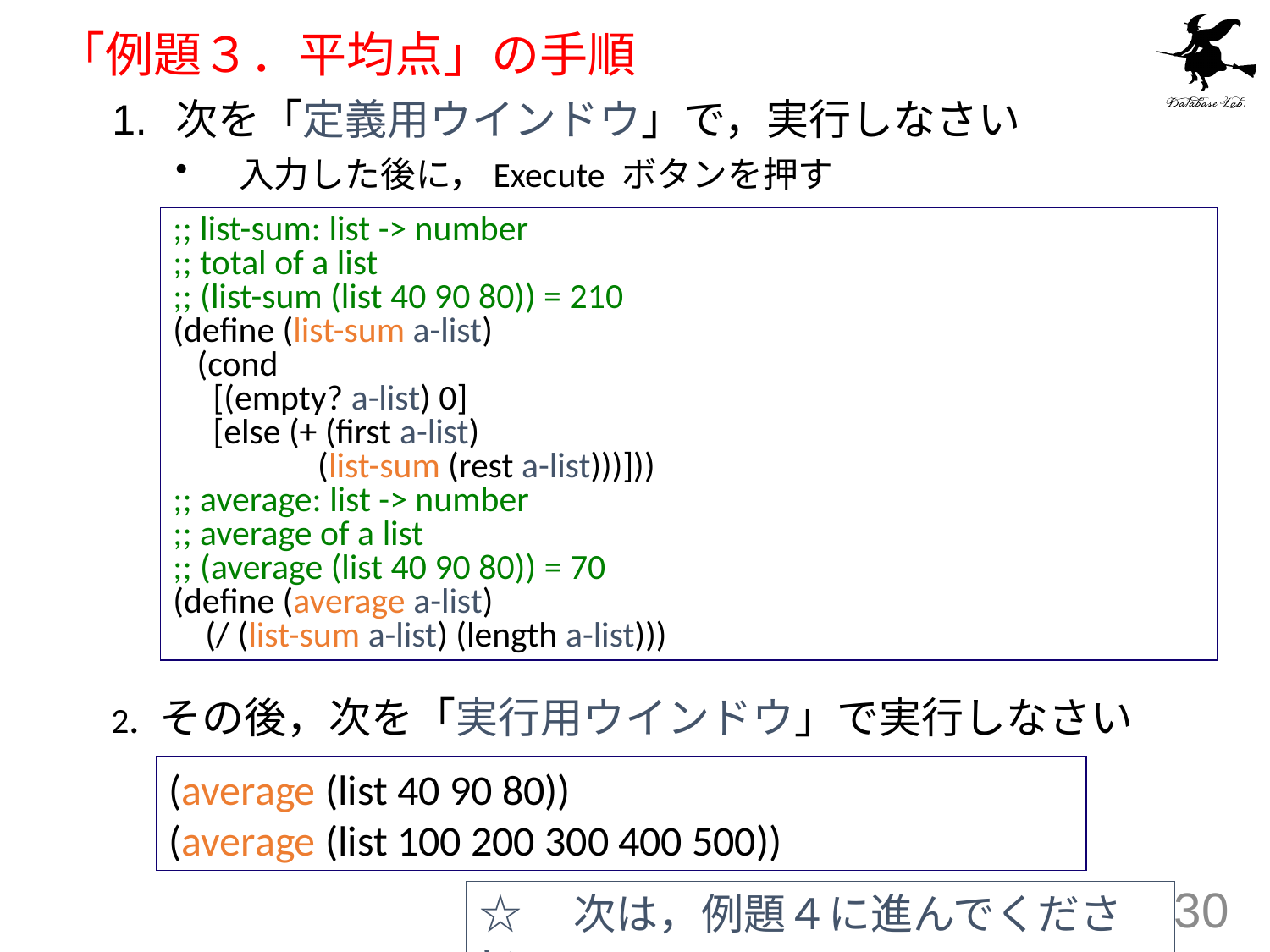

# 「例題３．平均点」の手順
次を「定義用ウインドウ」で，実行しなさい
入力した後に，Execute ボタンを押す
;; list-sum: list -> number
;; total of a list
;; (list-sum (list 40 90 80)) = 210
(define (list-sum a-list)
   (cond
     [(empty? a-list) 0]
     [else (+ (first a-list)
                  (list-sum (rest a-list)))]))
;; average: list -> number
;; average of a list
;; (average (list 40 90 80)) = 70
(define (average a-list)
    (/ (list-sum a-list) (length a-list)))
2. その後，次を「実行用ウインドウ」で実行しなさい
(average (list 40 90 80))
(average (list 100 200 300 400 500))
☆　次は，例題４に進んでください
30